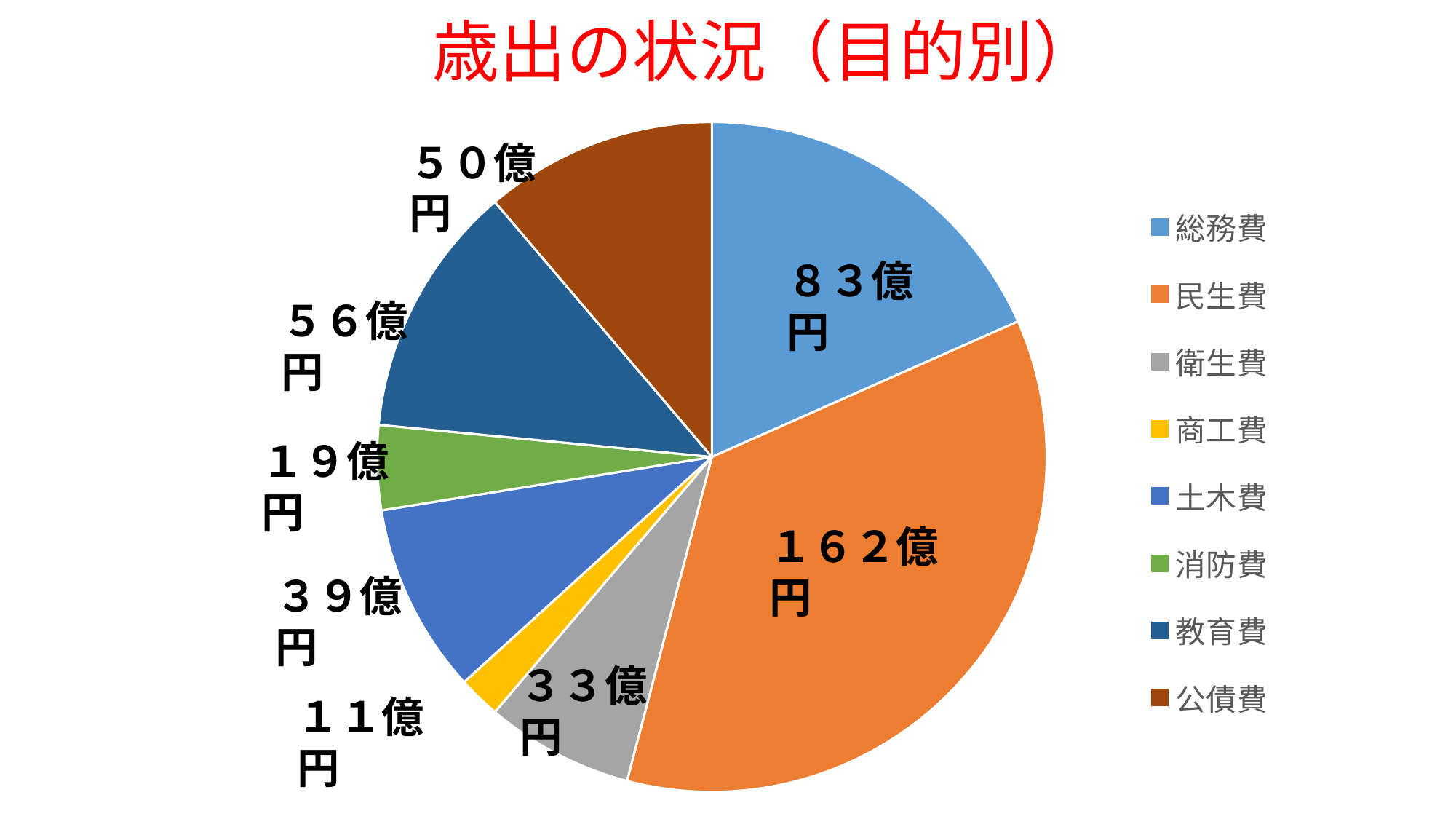

歳出の状況（目的別）

### Chart

| Category | 売上高 |
|---|---|
| 総務費 | 18.0 |
| 民生費 | 35.0 |
| 衛生費 | 7.0 |
| 商工費 | 2.0 |
| 土木費 | 9.0 |
| 消防費 | 4.0 |
| 教育費 | 12.0 |
| 公債費 | 11.0 |
５０億円
８３億円
５６億円
１９億円
１６２億円
３９億円
３３億円
１１億円